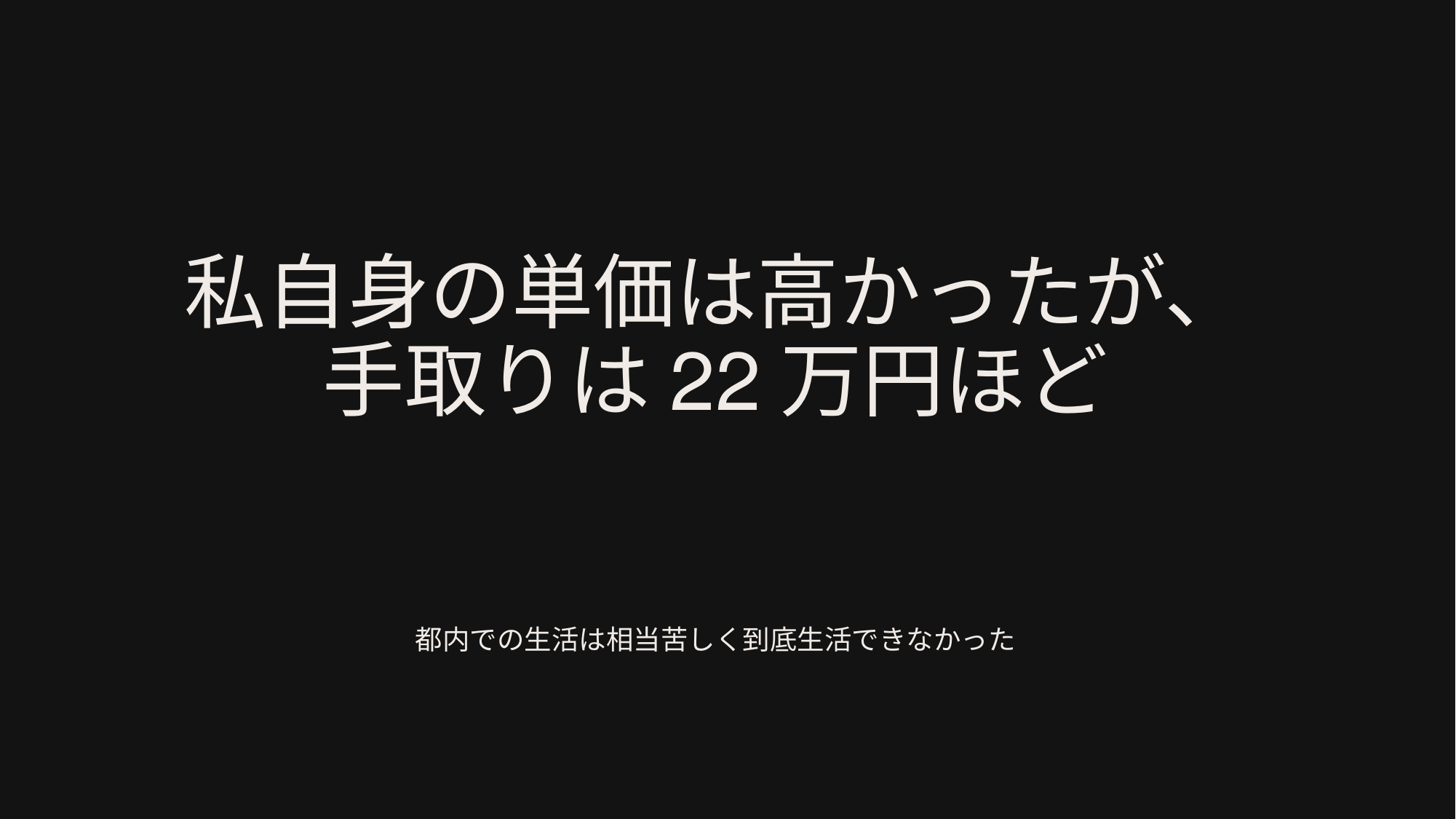

# 私自身の単価は高かったが、手取りは22万円ほど
都内での生活は相当苦しく到底生活できなかった